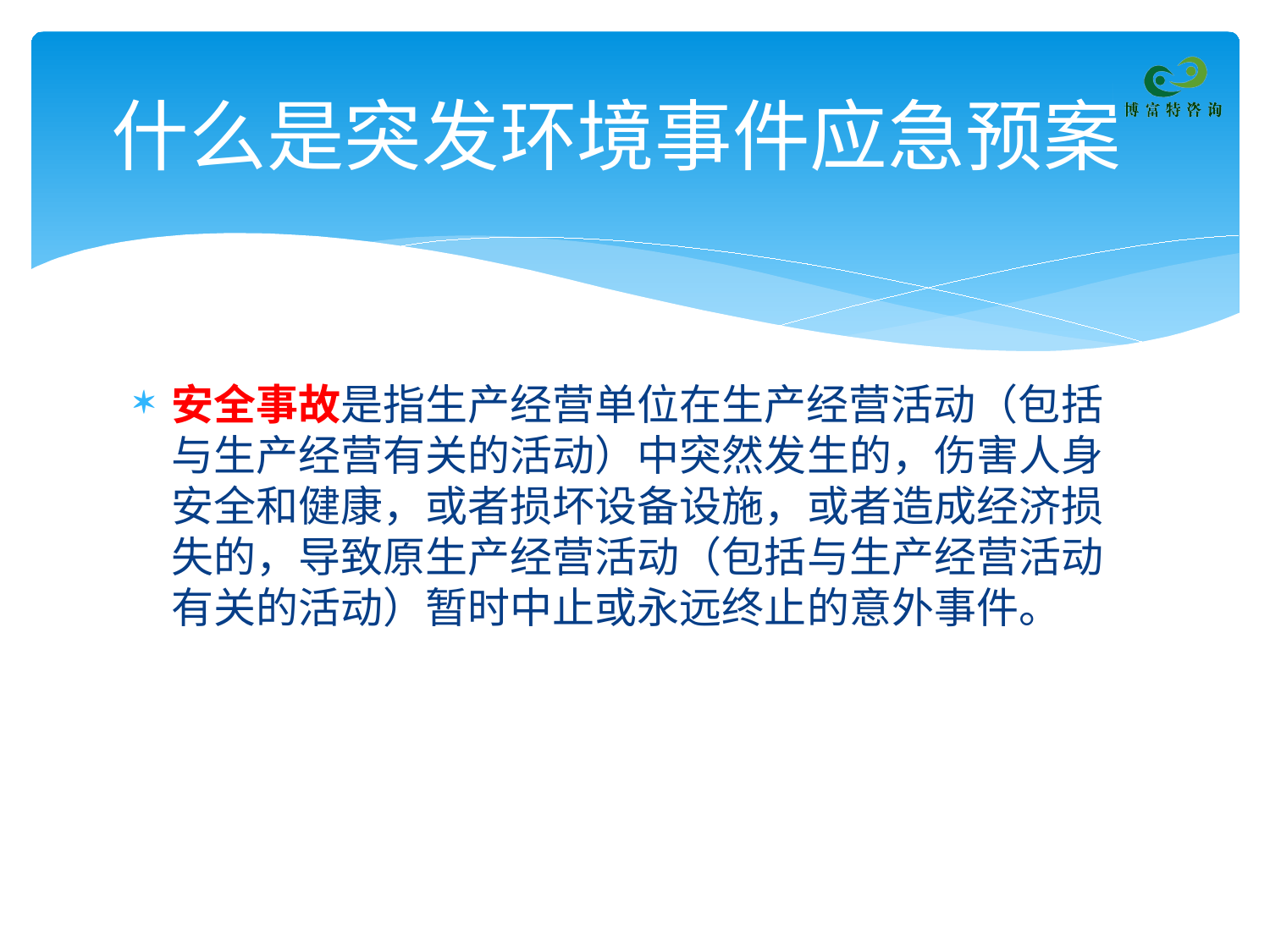

# 什么是突发环境事件应急预案
安全事故是指生产经营单位在生产经营活动（包括与生产经营有关的活动）中突然发生的，伤害人身安全和健康，或者损坏设备设施，或者造成经济损失的，导致原生产经营活动（包括与生产经营活动有关的活动）暂时中止或永远终止的意外事件。

5